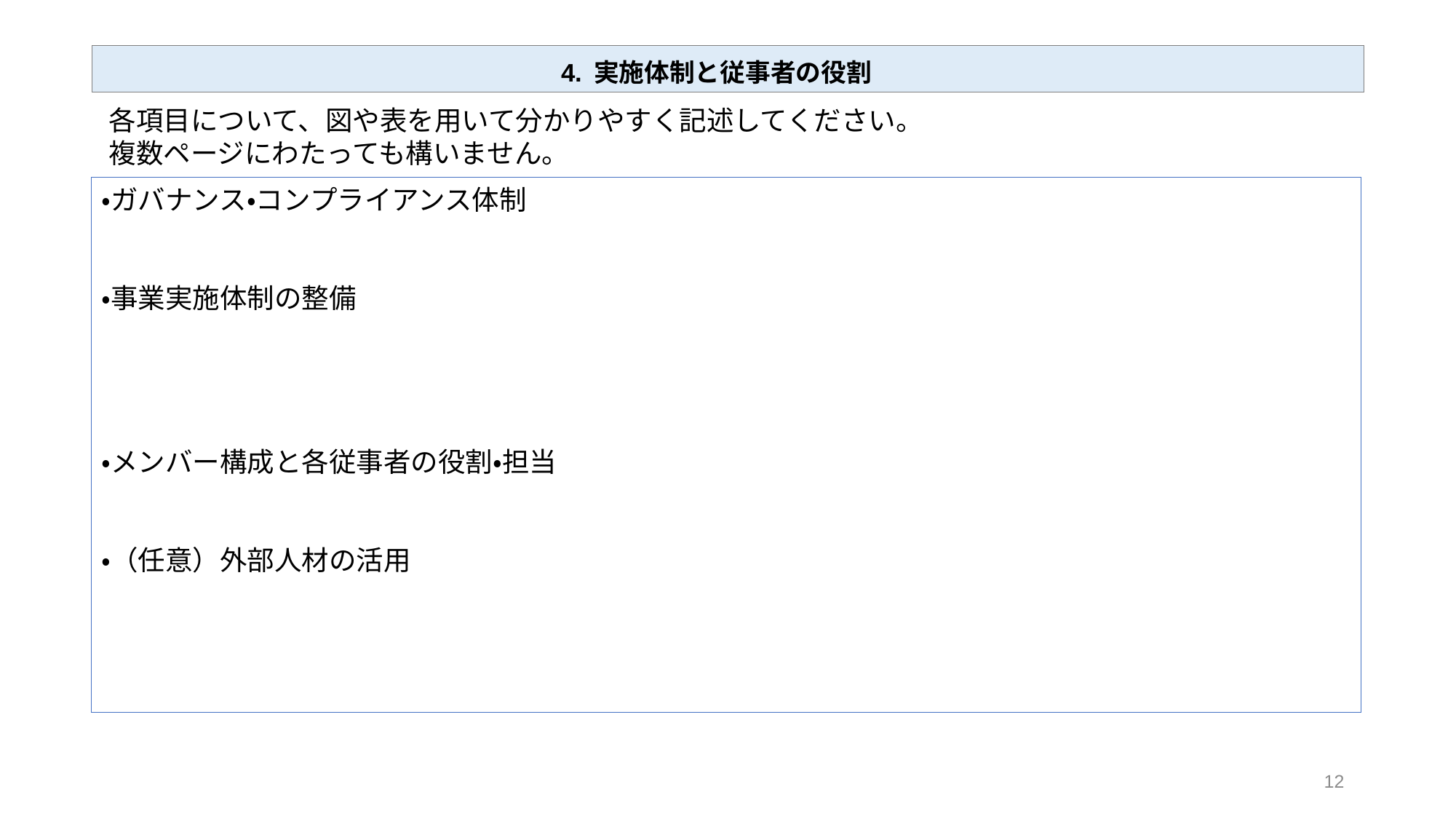

4. 実施体制と従事者の役割
各項目について、図や表を用いて分かりやすく記述してください。
複数ページにわたっても構いません。
・ガバナンス・コンプライアンス体制

・事業実施体制の整備

・メンバー構成と各従事者の役割・担当

・（任意）外部人材の活用

12